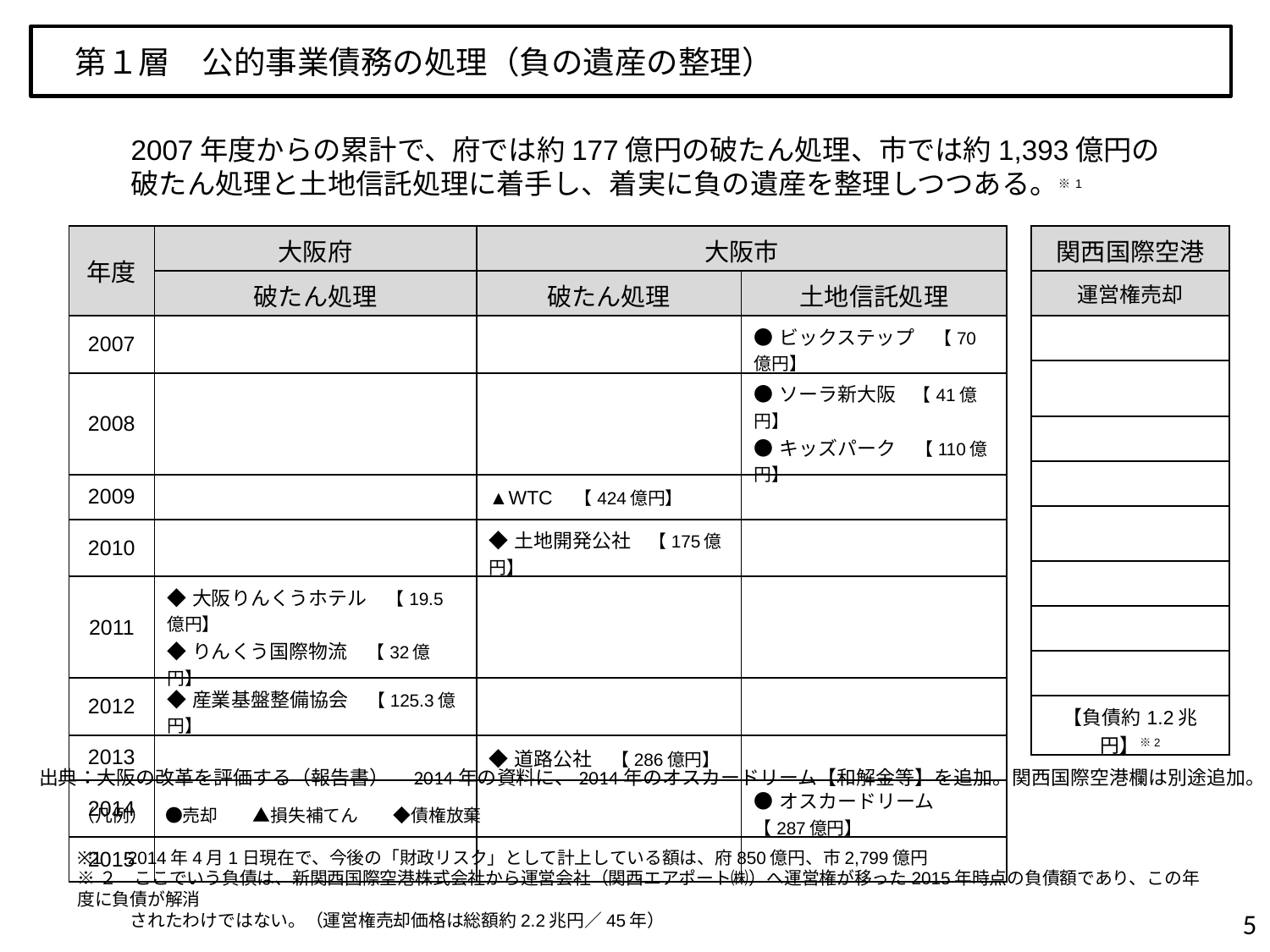

第１層　公的事業債務の処理（負の遺産の整理）
2007年度からの累計で、府では約177億円の破たん処理、市では約1,393億円の破たん処理と土地信託処理に着手し、着実に負の遺産を整理しつつある。※1
| 年度 | 大阪府 | 大阪市 |  |
| --- | --- | --- | --- |
|  | 破たん処理 | 破たん処理 | 土地信託処理 |
| 2007 |  |  | ●ビックステップ　【70億円】 |
| 2008 |  |  | ●ソーラ新大阪　【41億円】 ●キッズパーク　【110億円】 |
| 2009 |  | ▲WTC　【424億円】 |  |
| 2010 |  | ◆土地開発公社　【175億円】 |  |
| 2011 | ◆大阪りんくうホテル　【19.5億円】 ◆りんくう国際物流　【32億円】 |  |  |
| 2012 | ◆産業基盤整備協会　【125.3億円】 |  |  |
| 2013 |  | ◆道路公社　【286億円】 |  |
| 2014 |  |  | ●オスカードリーム　【287億円】 |
| 2015 |  |  |  |
| 関西国際空港 |
| --- |
| 運営権売却 |
|  |
|  |
|  |
|  |
|  |
|  |
|  |
|  |
| 【負債約1.2兆円】※2 |
出典：大阪の改革を評価する（報告書）　2014年の資料に、2014年のオスカードリーム【和解金等】を追加。関西国際空港欄は別途追加。
（凡例）　●売却　　▲損失補てん　　◆債権放棄

※1　2014年4月1日現在で、今後の「財政リスク」として計上している額は、府850億円、市2,799億円
※２　ここでいう負債は、新関西国際空港株式会社から運営会社（関西エアポート㈱）へ運営権が移った2015年時点の負債額であり、この年度に負債が解消
　　　されたわけではない。（運営権売却価格は総額約2.2兆円／45年）
5